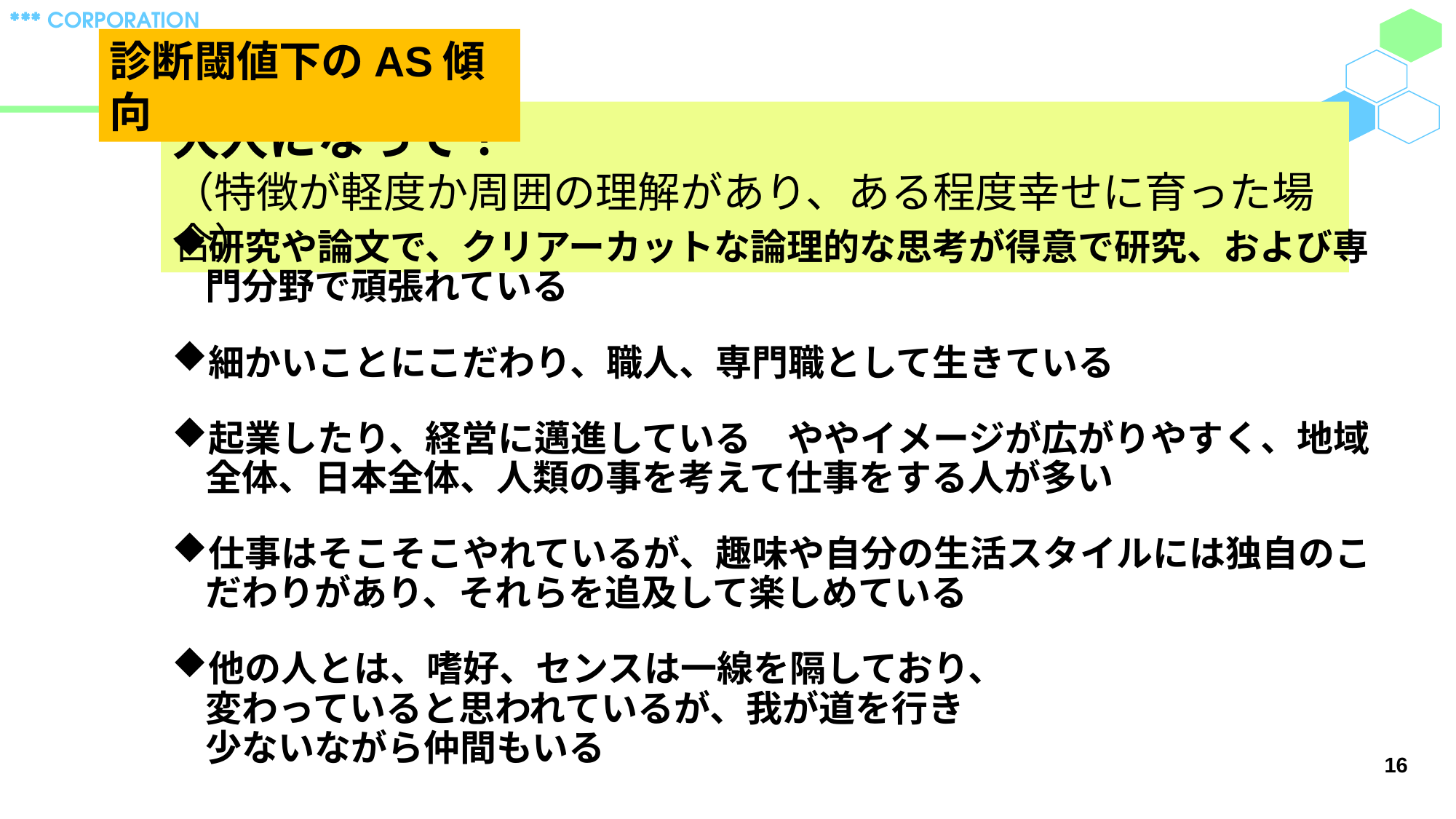

診断閾値下のAS傾向
大人になって？
（特徴が軽度か周囲の理解があり、ある程度幸せに育った場合）
研究や論文で、クリアーカットな論理的な思考が得意で研究、および専門分野で頑張れている
細かいことにこだわり、職人、専門職として生きている
起業したり、経営に邁進している　ややイメージが広がりやすく、地域全体、日本全体、人類の事を考えて仕事をする人が多い
仕事はそこそこやれているが、趣味や自分の生活スタイルには独自のこだわりがあり、それらを追及して楽しめている
他の人とは、嗜好、センスは一線を隔しており、
変わっていると思われているが、我が道を行き
少ないながら仲間もいる
16